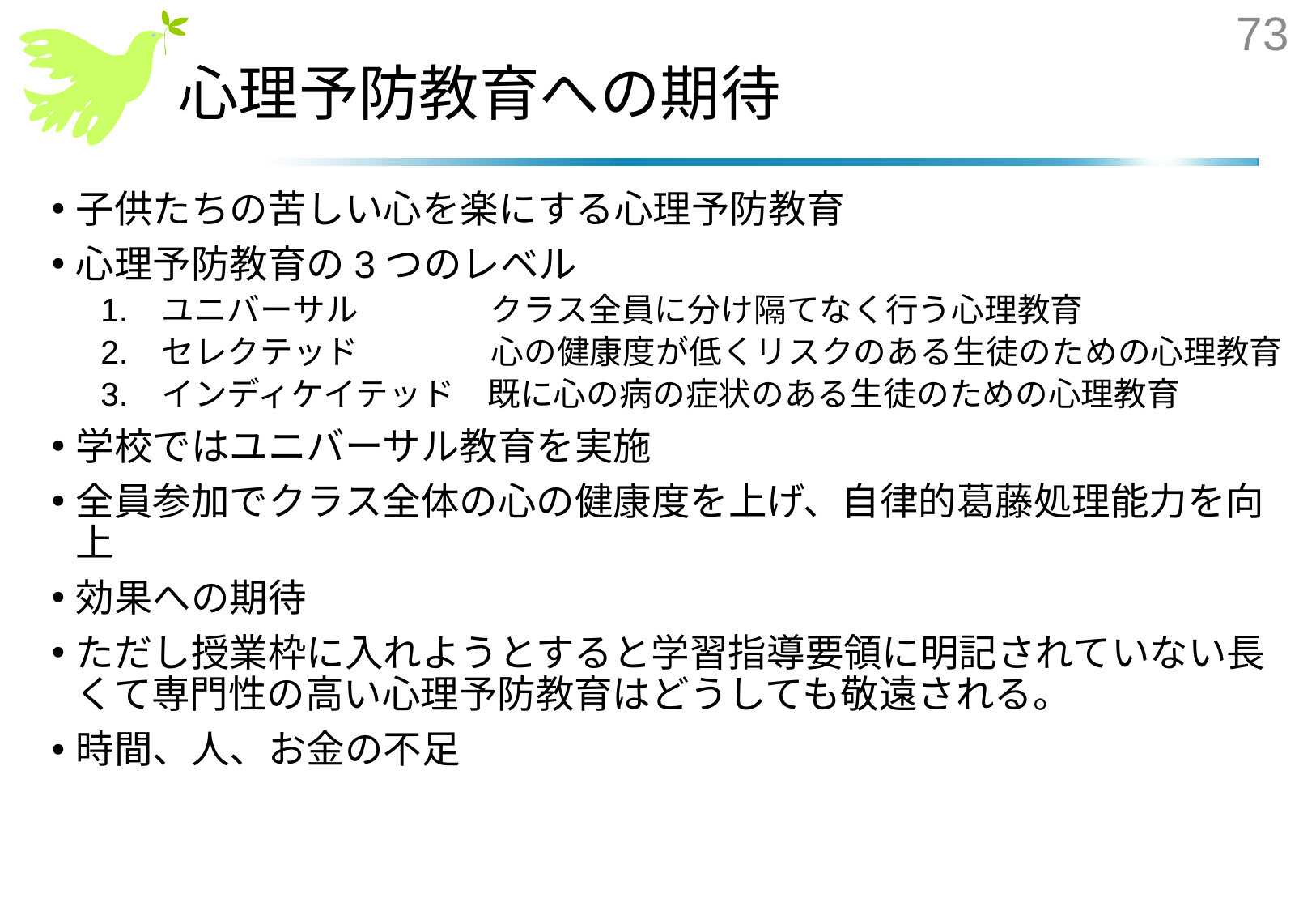

73
# 心理予防教育への期待
子供たちの苦しい心を楽にする心理予防教育
心理予防教育の3つのレベル
ユニバーサル　　　　クラス全員に分け隔てなく行う心理教育
セレクテッド　　　　心の健康度が低くリスクのある生徒のための心理教育
インディケイテッド　既に心の病の症状のある生徒のための心理教育
学校ではユニバーサル教育を実施
全員参加でクラス全体の心の健康度を上げ、自律的葛藤処理能力を向上
効果への期待
ただし授業枠に入れようとすると学習指導要領に明記されていない長くて専門性の高い心理予防教育はどうしても敬遠される。
時間、人、お金の不足